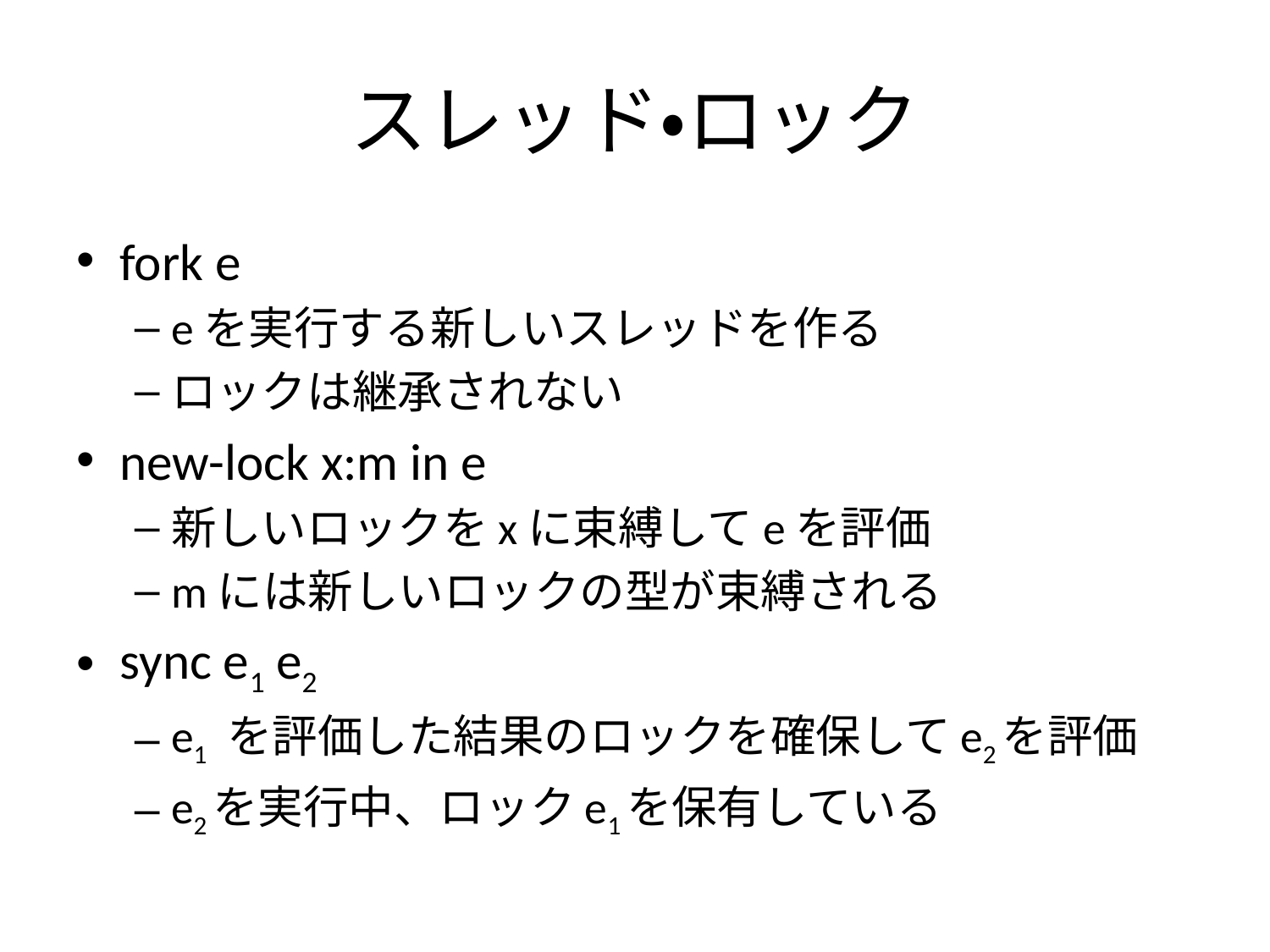

# スレッド・ロック
fork e
eを実行する新しいスレッドを作る
ロックは継承されない
new-lock x:m in e
新しいロックをxに束縛してeを評価
mには新しいロックの型が束縛される
sync e1 e2
e1 を評価した結果のロックを確保してe2を評価
e2を実行中、ロックe1を保有している